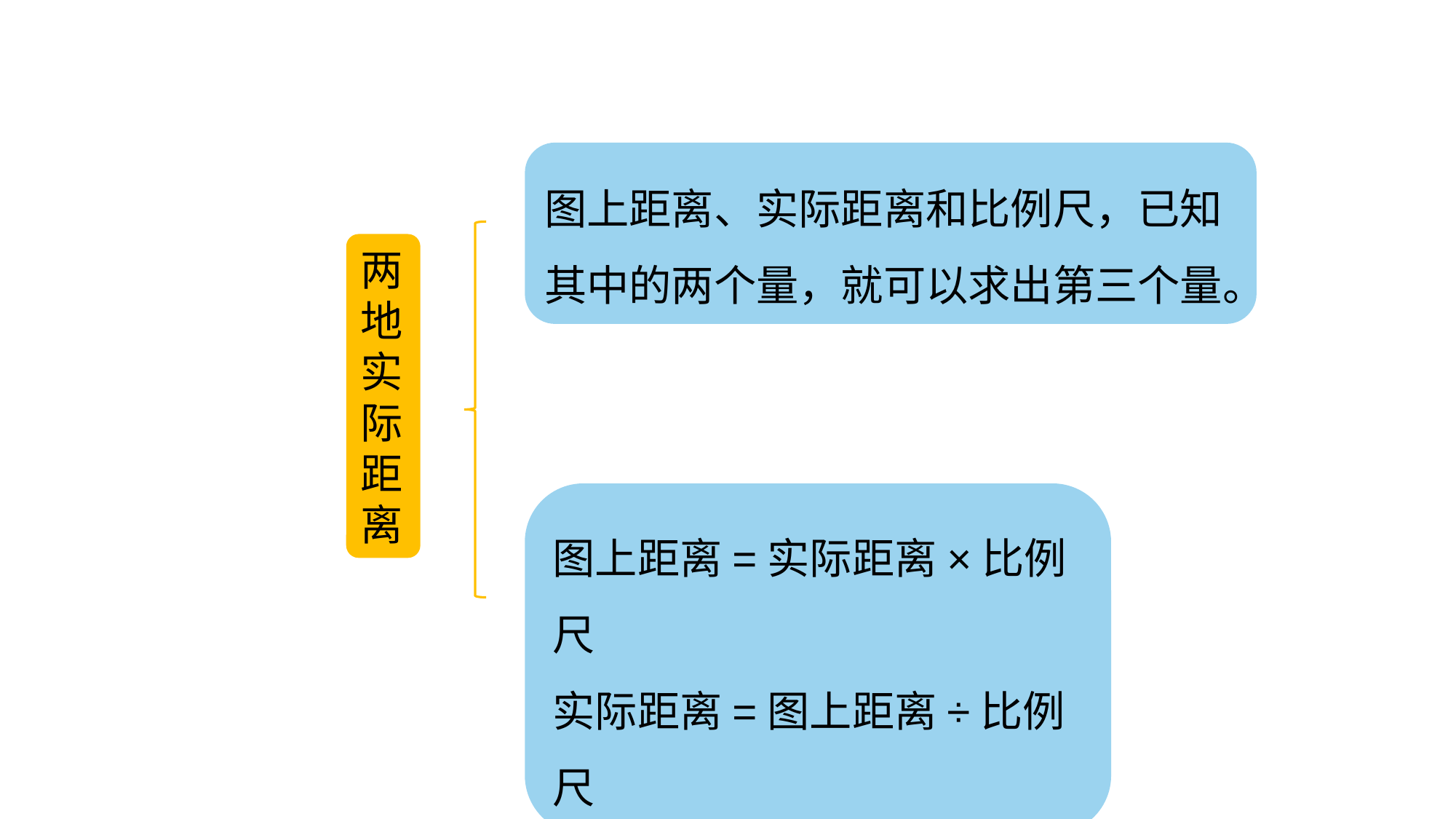

图上距离、实际距离和比例尺，已知其中的两个量，就可以求出第三个量。

两地实际距离
图上距离=实际距离×比例尺
实际距离=图上距离÷比例尺